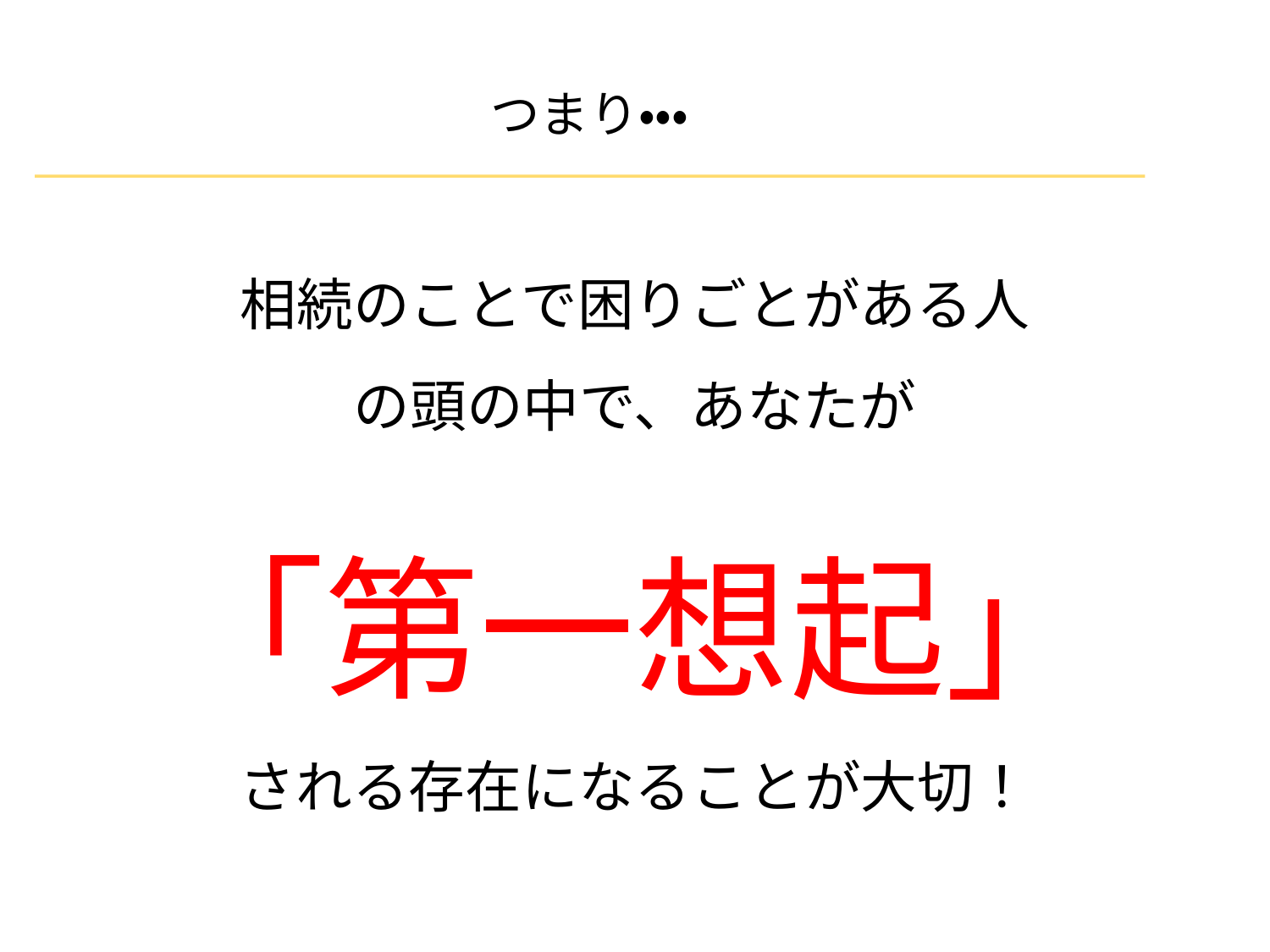

つまり・・・
相続のことで困りごとがある人
の頭の中で、あなたが
「第一想起」
される存在になることが大切！